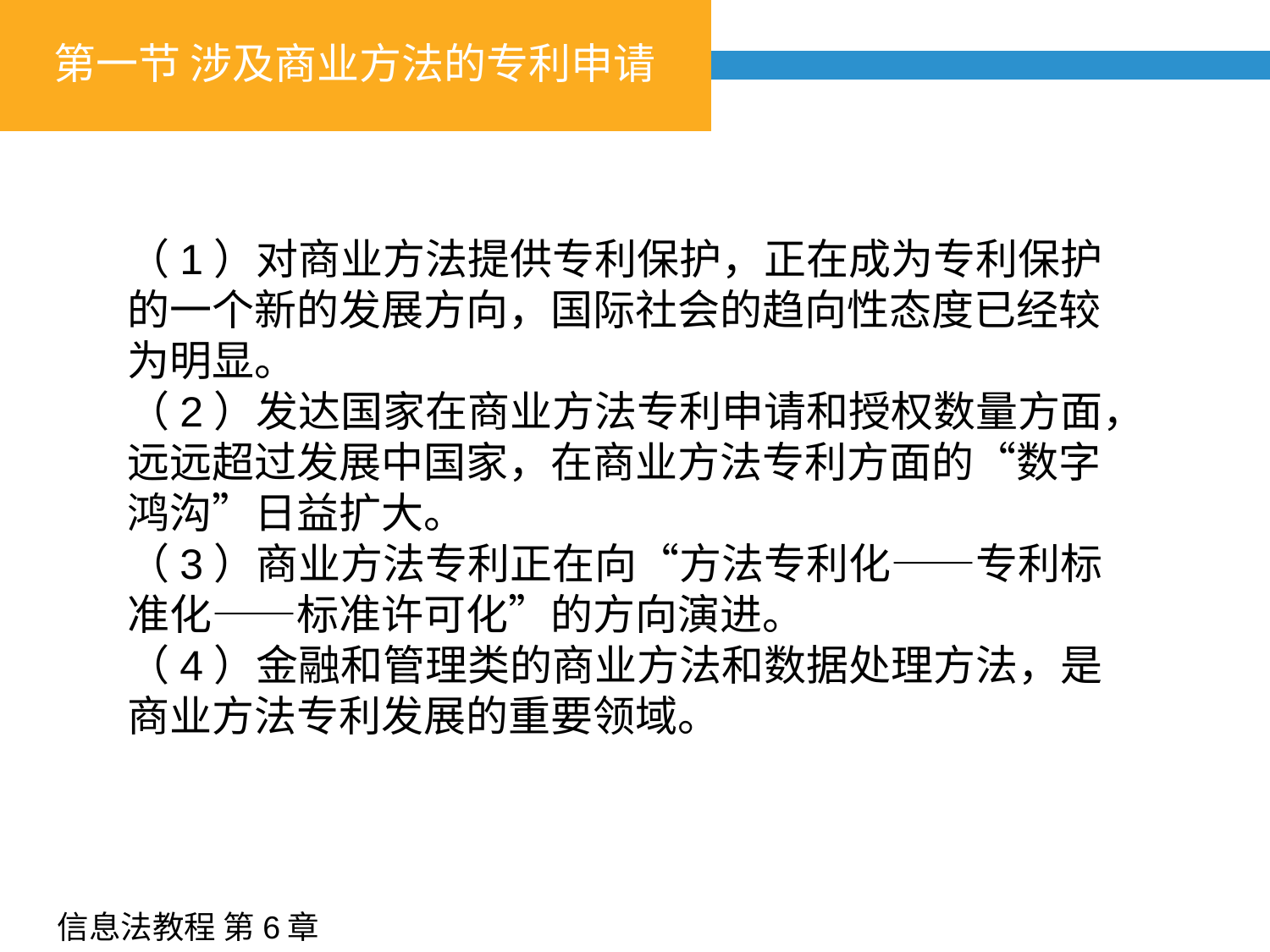

# 第一节 涉及商业方法的专利申请
（1）对商业方法提供专利保护，正在成为专利保护的一个新的发展方向，国际社会的趋向性态度已经较为明显。
（2）发达国家在商业方法专利申请和授权数量方面，远远超过发展中国家，在商业方法专利方面的“数字鸿沟”日益扩大。
（3）商业方法专利正在向“方法专利化——专利标准化——标准许可化”的方向演进。
（4）金融和管理类的商业方法和数据处理方法，是商业方法专利发展的重要领域。
信息法教程 第6章